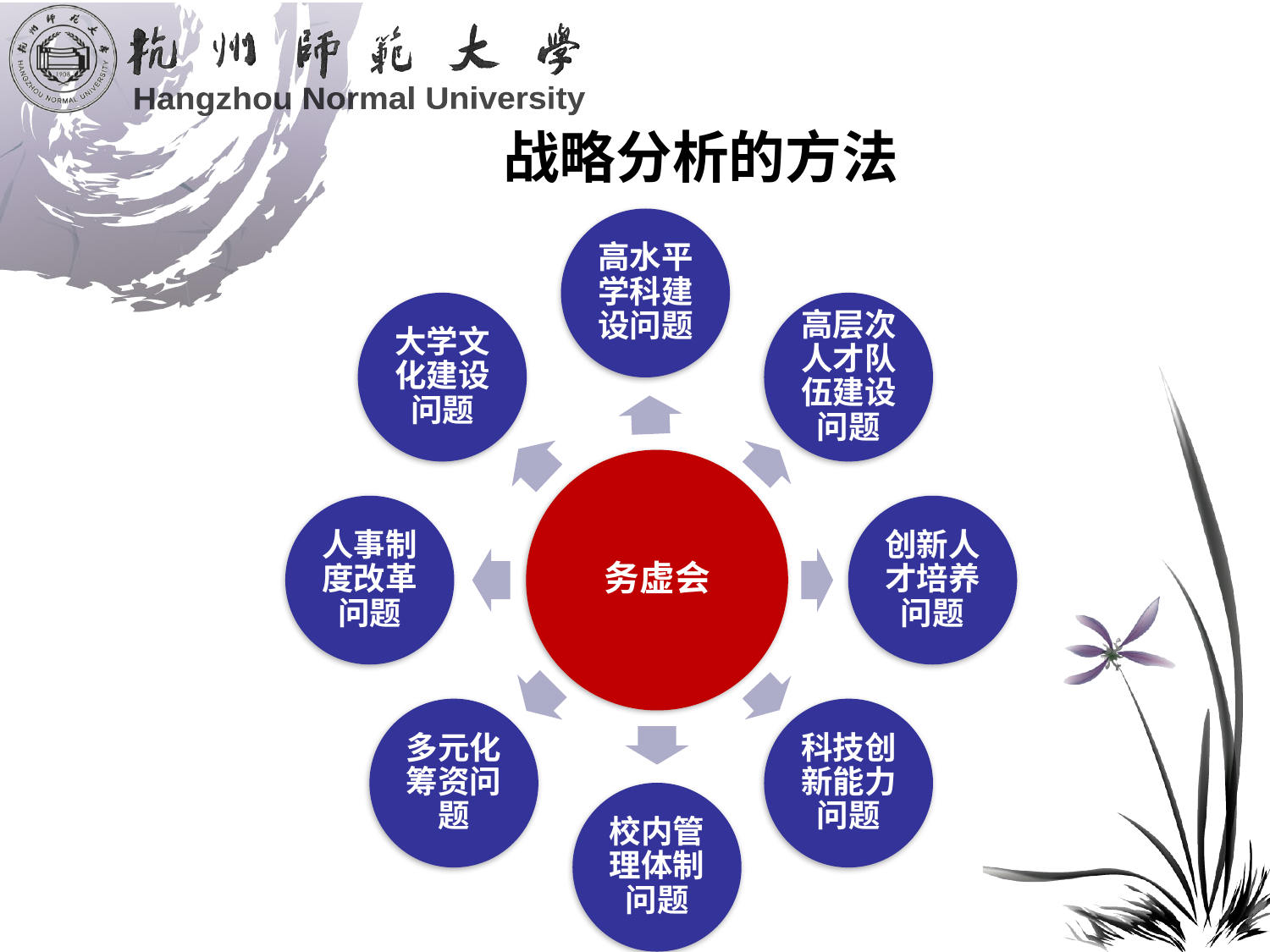

# 战略分析的方法
务虚会

高水平学科建设问题

高层次人才队伍建设问题

创新人才培养问题

科技创新能力问题

校内管理体制问题

多元化筹资问题

人事制度改革问题

大学文化建设问题